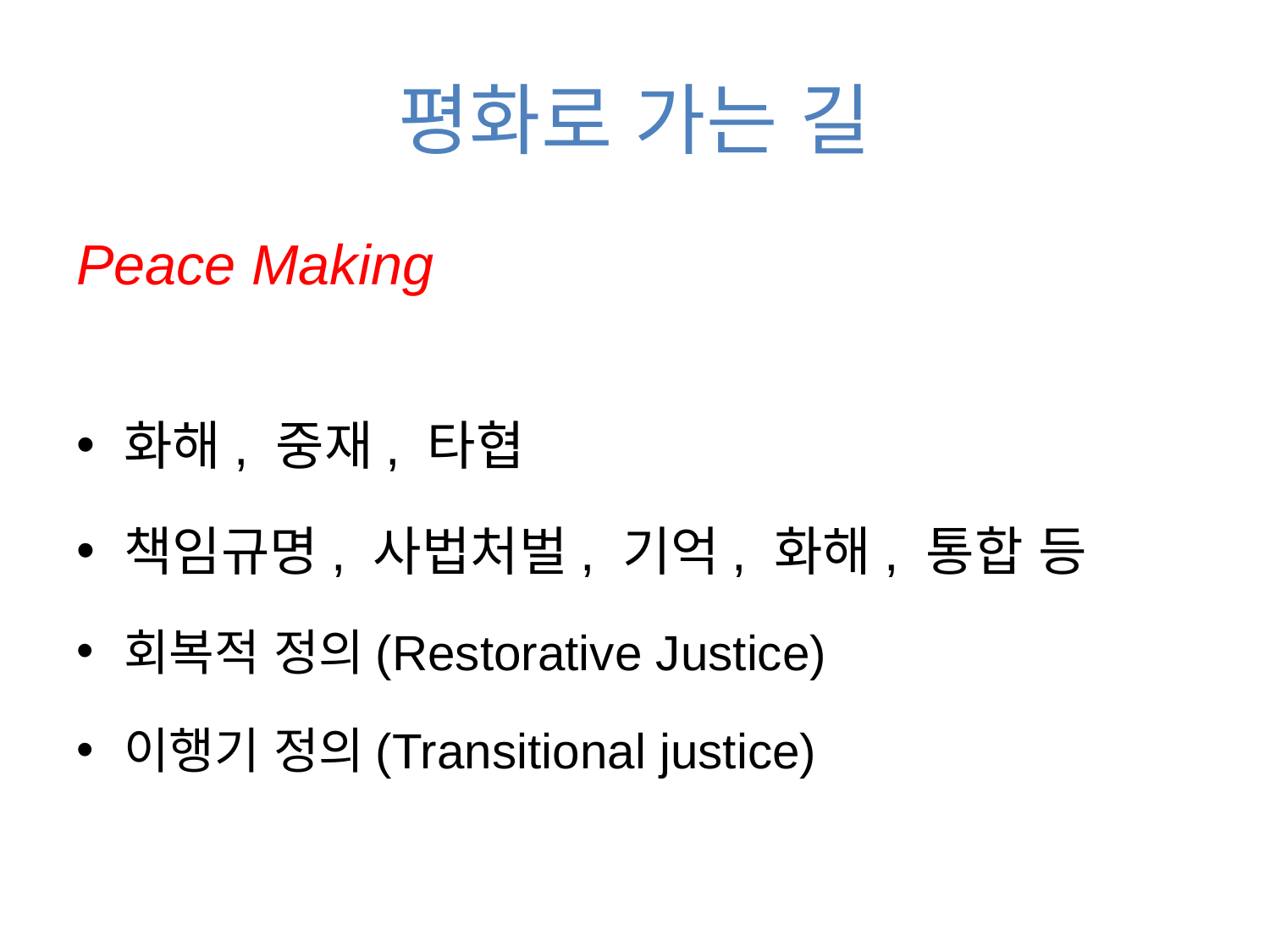

# 평화로 가는 길
Peace Making

화해, 중재, 타협
책임규명, 사법처벌, 기억, 화해, 통합 등
회복적 정의(Restorative Justice)
이행기 정의(Transitional justice)